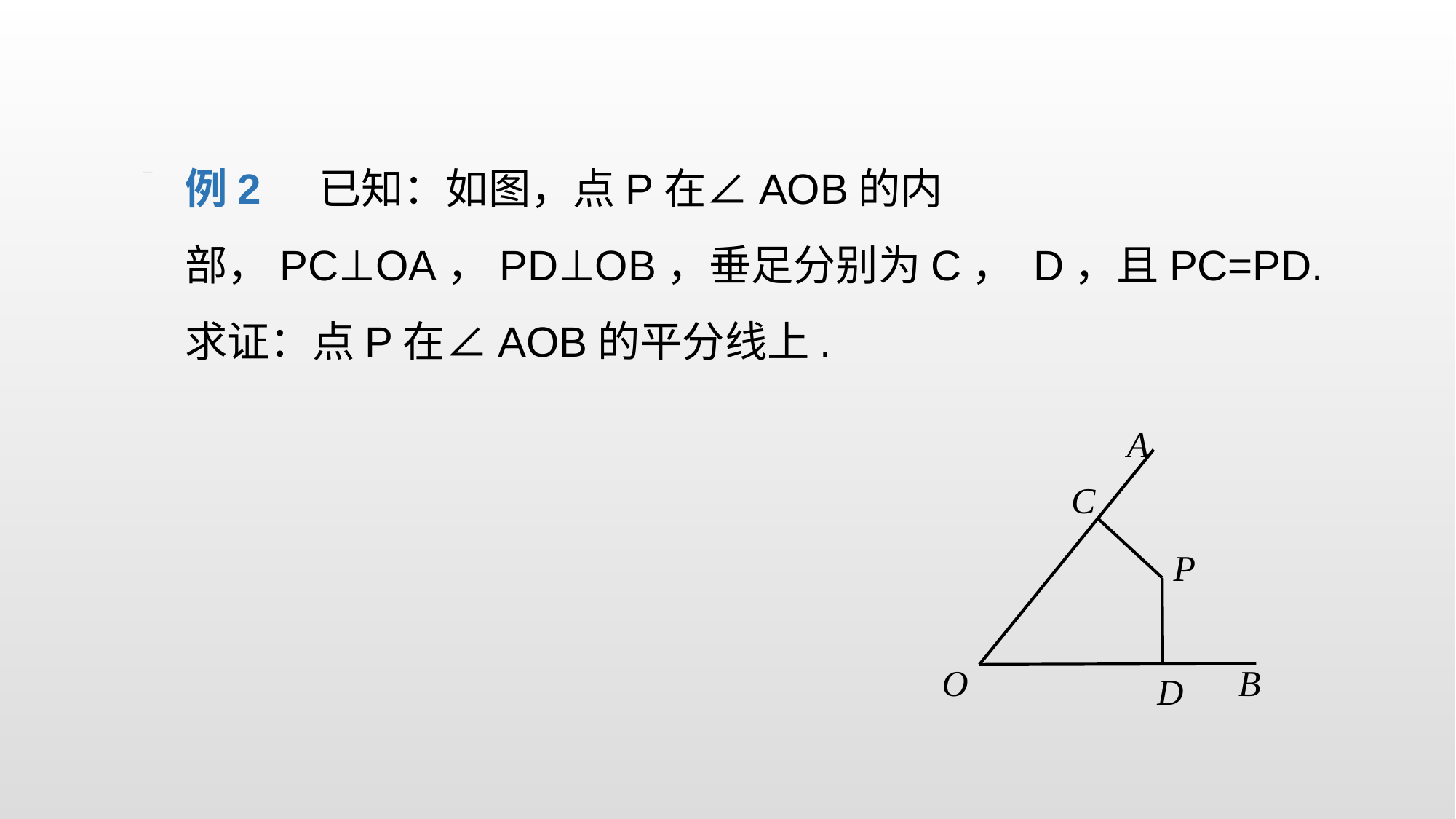

例2    已知：如图，点P在∠AOB的内部，PC⊥OA，PD⊥OB，垂足分别为C， D，且PC=PD.
求证：点P在∠AOB的平分线上.

A
C
B
D
P
O